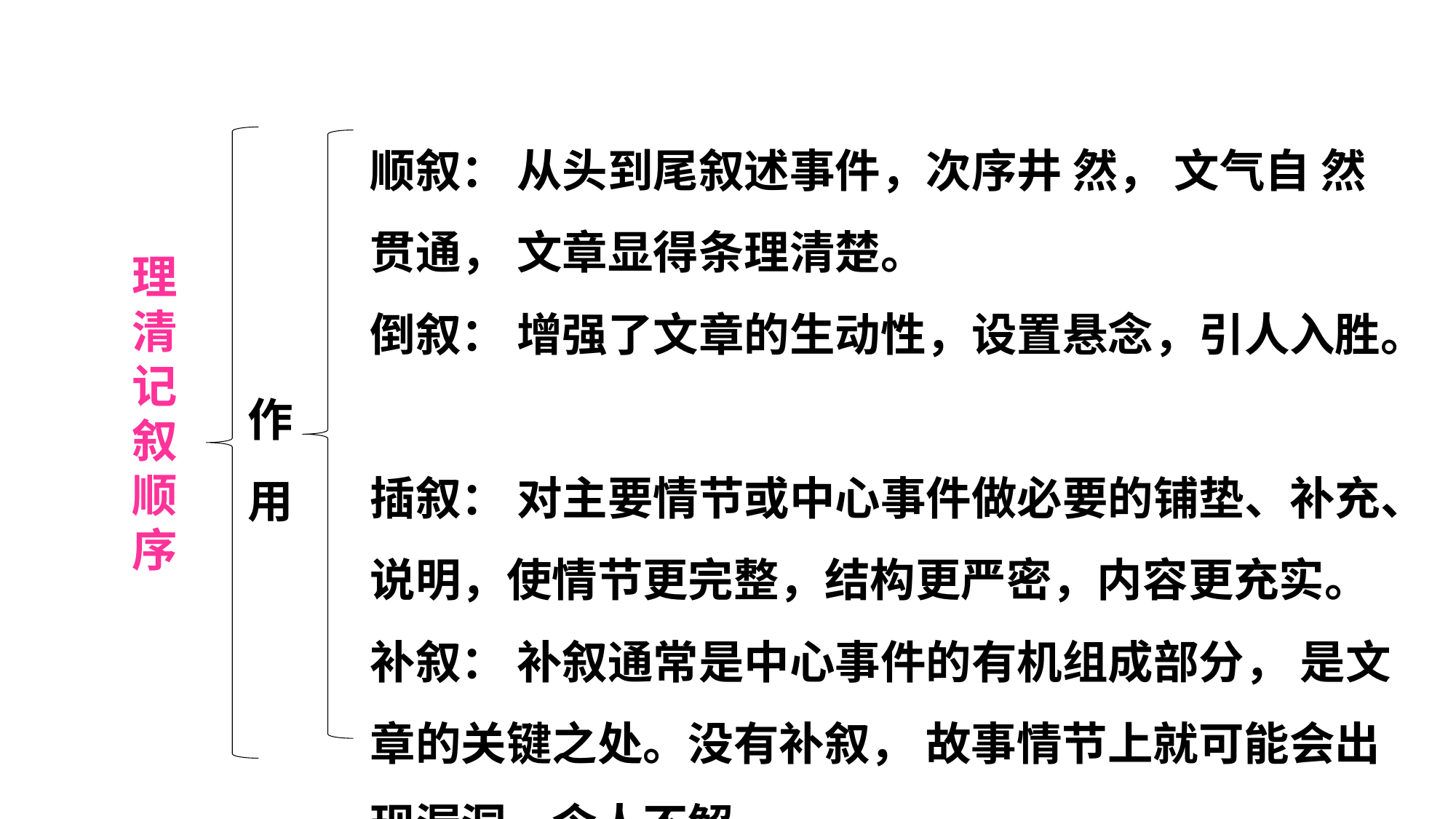

顺叙： 从头到尾叙述事件，次序井 然， 文气自 然贯通， 文章显得条理清楚。
倒叙： 增强了文章的生动性，设置悬念，引人入胜。
插叙： 对主要情节或中心事件做必要的铺垫、补充、说明，使情节更完整，结构更严密，内容更充实。
补叙： 补叙通常是中心事件的有机组成部分， 是文章的关键之处。没有补叙， 故事情节上就可能会出现漏洞，令人不解。

理
清
记
叙
顺
序
作用